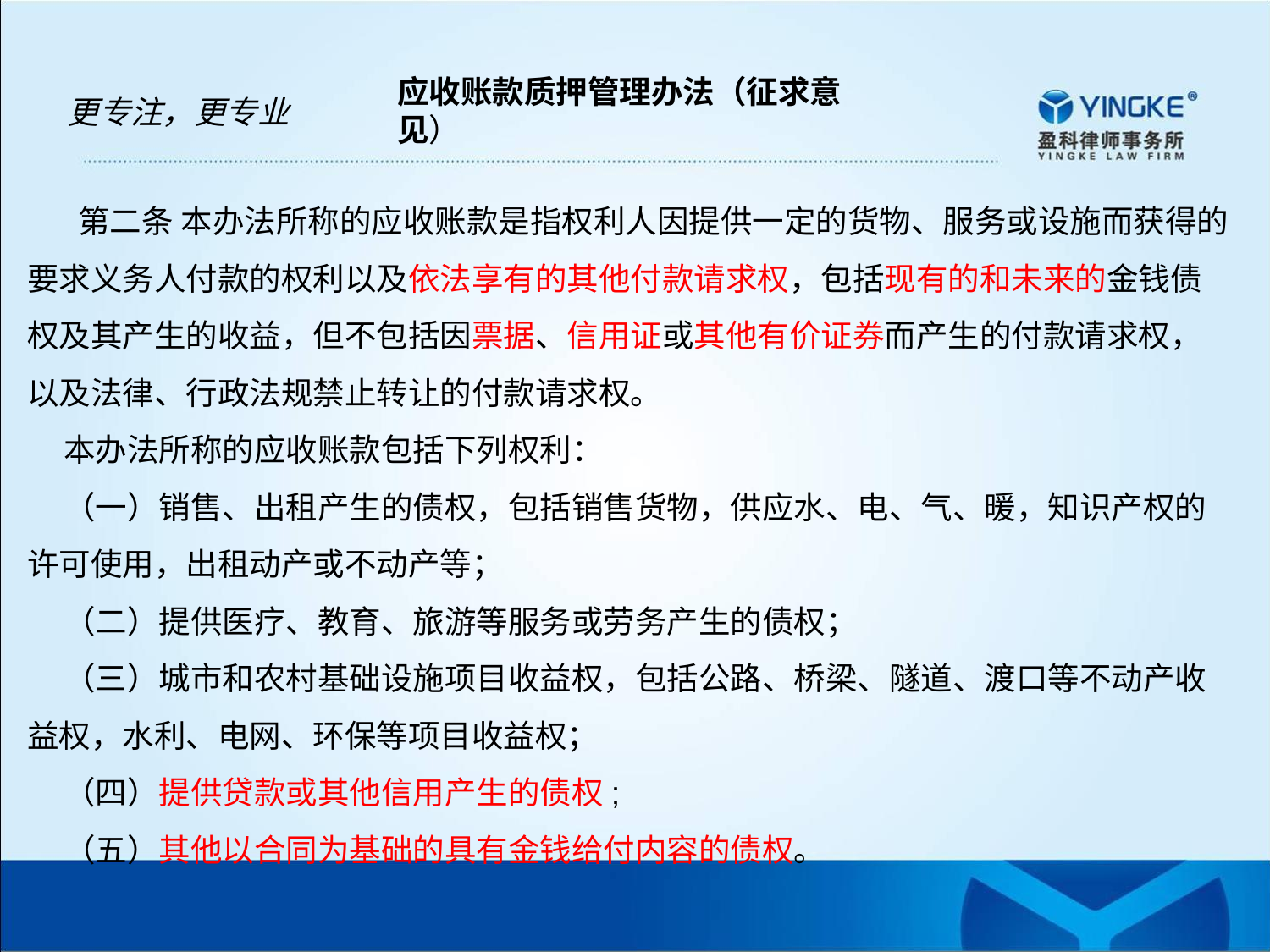

应收账款质押管理办法（征求意见）
更专注，更专业
      第二条 本办法所称的应收账款是指权利人因提供一定的货物、服务或设施而获得的要求义务人付款的权利以及依法享有的其他付款请求权，包括现有的和未来的金钱债权及其产生的收益，但不包括因票据、信用证或其他有价证券而产生的付款请求权，以及法律、行政法规禁止转让的付款请求权。
    本办法所称的应收账款包括下列权利：
    （一）销售、出租产生的债权，包括销售货物，供应水、电、气、暖，知识产权的许可使用，出租动产或不动产等；
    （二）提供医疗、教育、旅游等服务或劳务产生的债权；
    （三）城市和农村基础设施项目收益权，包括公路、桥梁、隧道、渡口等不动产收益权，水利、电网、环保等项目收益权；
    （四）提供贷款或其他信用产生的债权;
    （五）其他以合同为基础的具有金钱给付内容的债权。